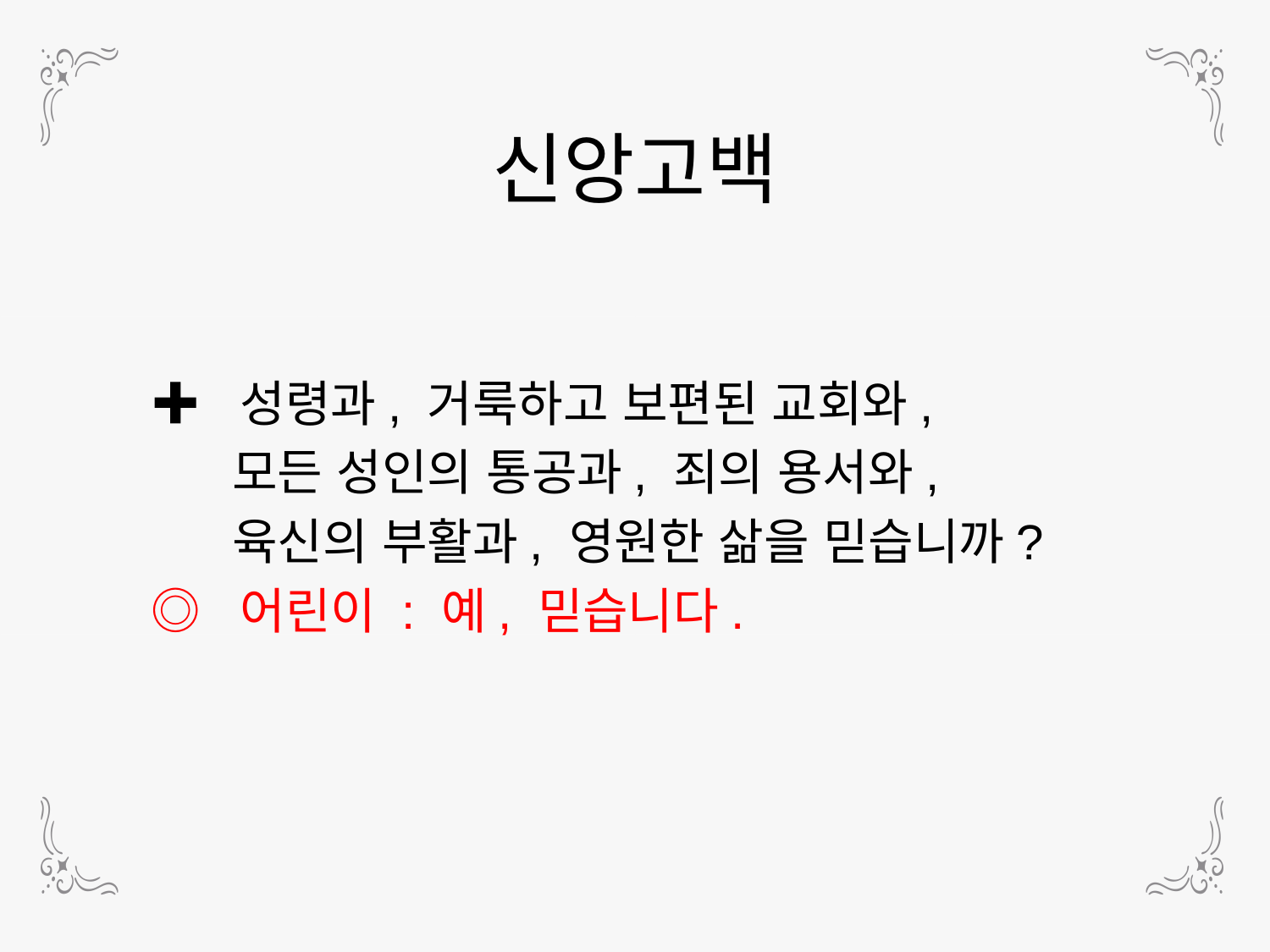

신앙고백
✚  성령과, 거룩하고 보편된 교회와,
     모든 성인의 통공과, 죄의 용서와,
     육신의 부활과, 영원한 삶을 믿습니까?
◎  어린이 : 예, 믿습니다.